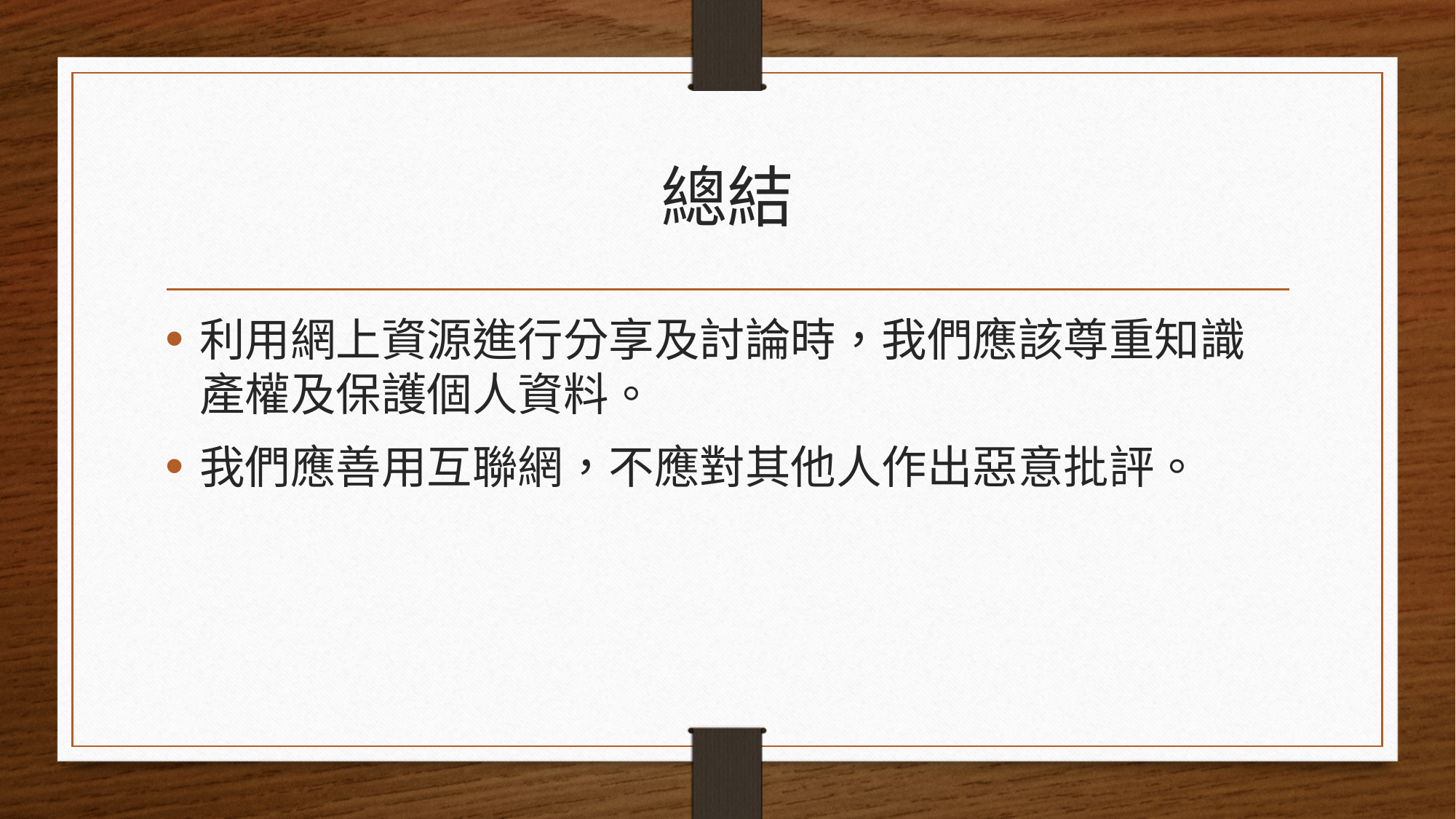

# 總結
利用網上資源進行分享及討論時，我們應該尊重知識產權及保護個人資料。
我們應善用互聯網，不應對其他人作出惡意批評。